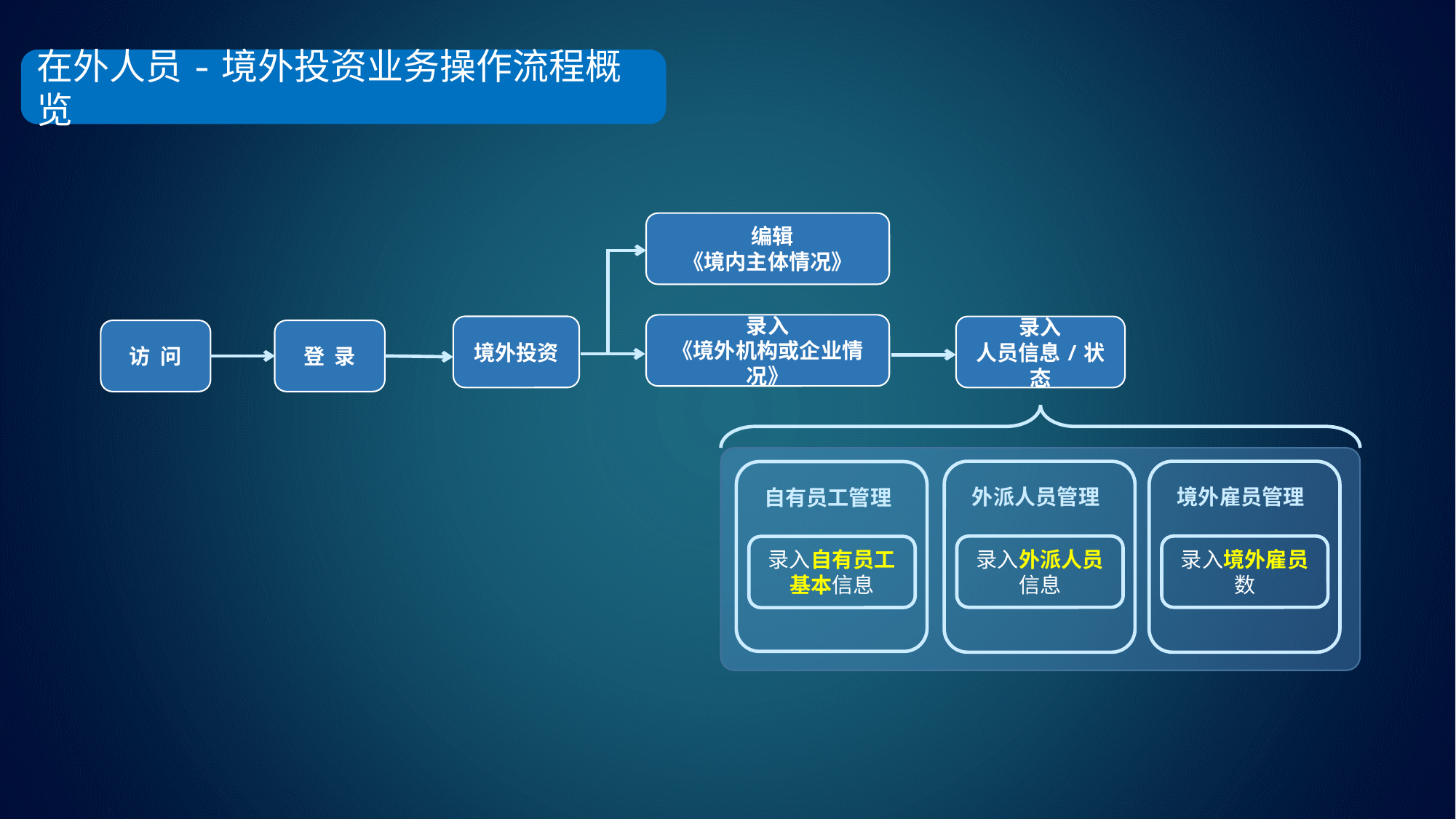

在外人员-境外投资业务操作流程概览
 编辑
《境内主体情况》
录入
《境外机构或企业情况》
境外投资
录入
人员信息/状态
访  问
登  录

外派人员管理
录入外派人员信息

境外雇员管理
录入境外雇员数

自有员工管理
录入自有员工基本信息